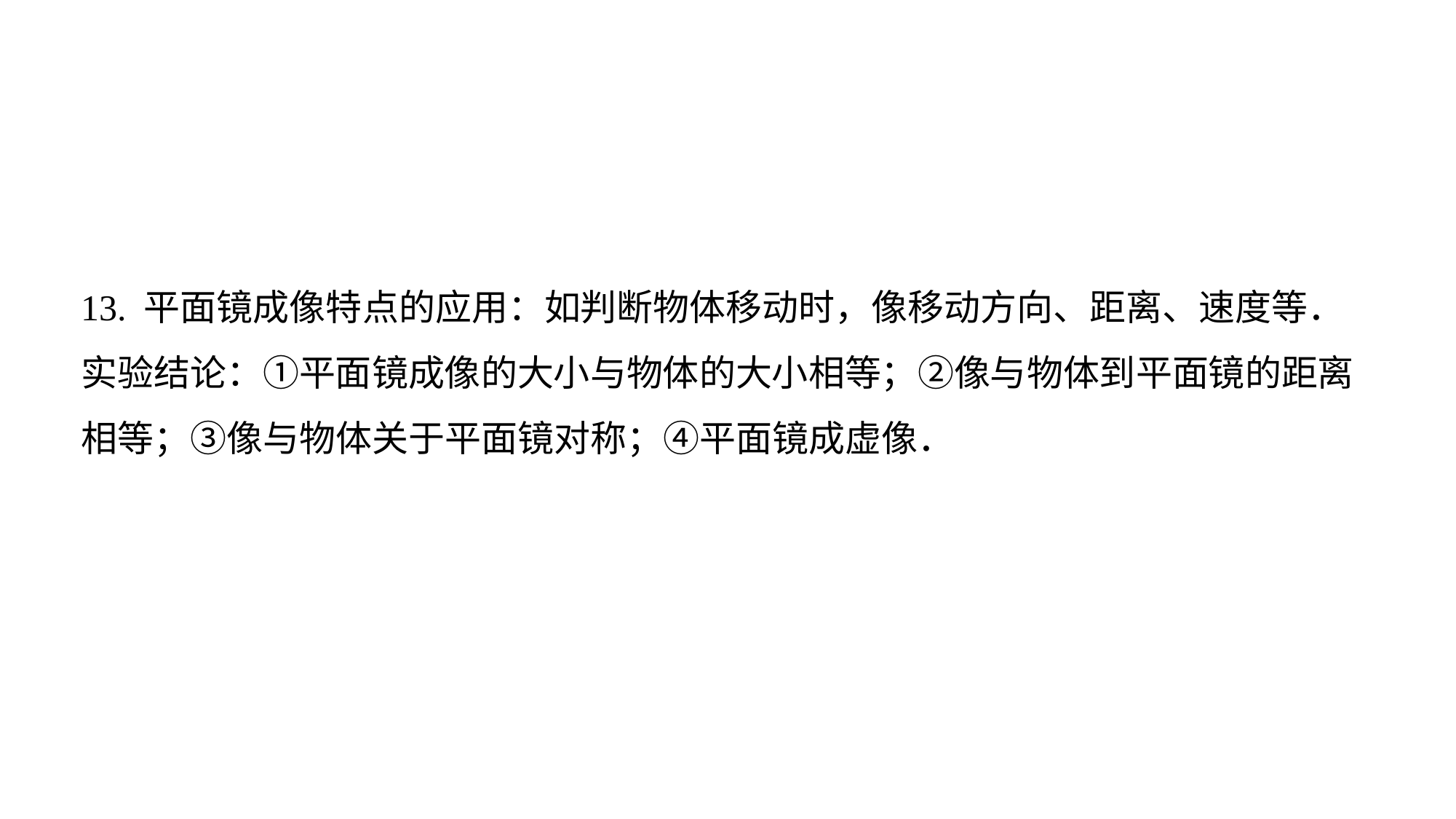

13. 平面镜成像特点的应用：如判断物体移动时，像移动方向、距离、速度等．
实验结论：①平面镜成像的大小与物体的大小相等；②像与物体到平面镜的距离相等；③像与物体关于平面镜对称；④平面镜成虚像．